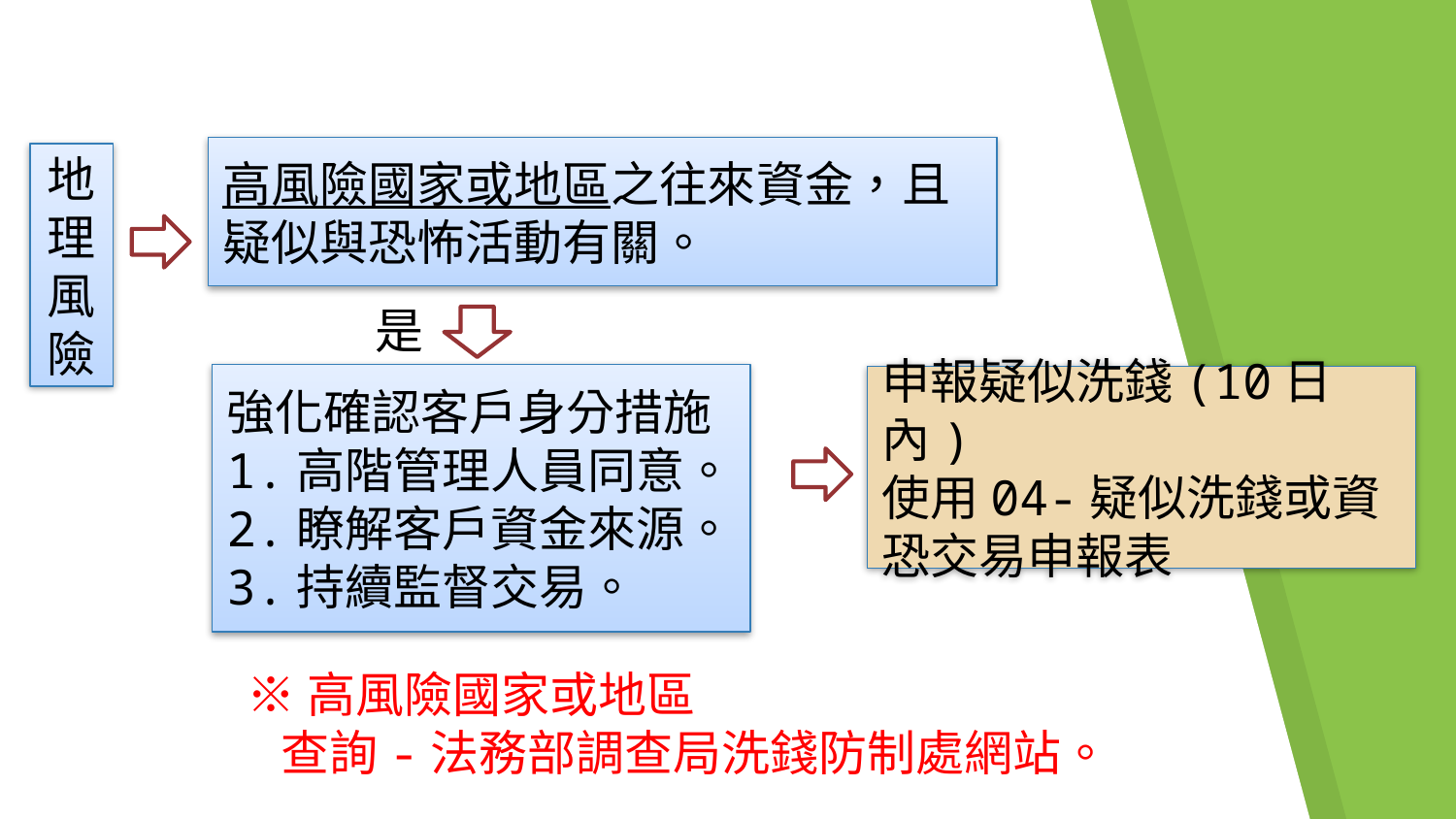

高風險國家或地區之往來資金，且疑似與恐怖活動有關。
地理風險

是

強化確認客戶身分措施
1.高階管理人員同意。
2.瞭解客戶資金來源。
3.持續監督交易。
申報疑似洗錢(10日內)
使用04-疑似洗錢或資恐交易申報表

※高風險國家或地區
  查詢-法務部調查局洗錢防制處網站。